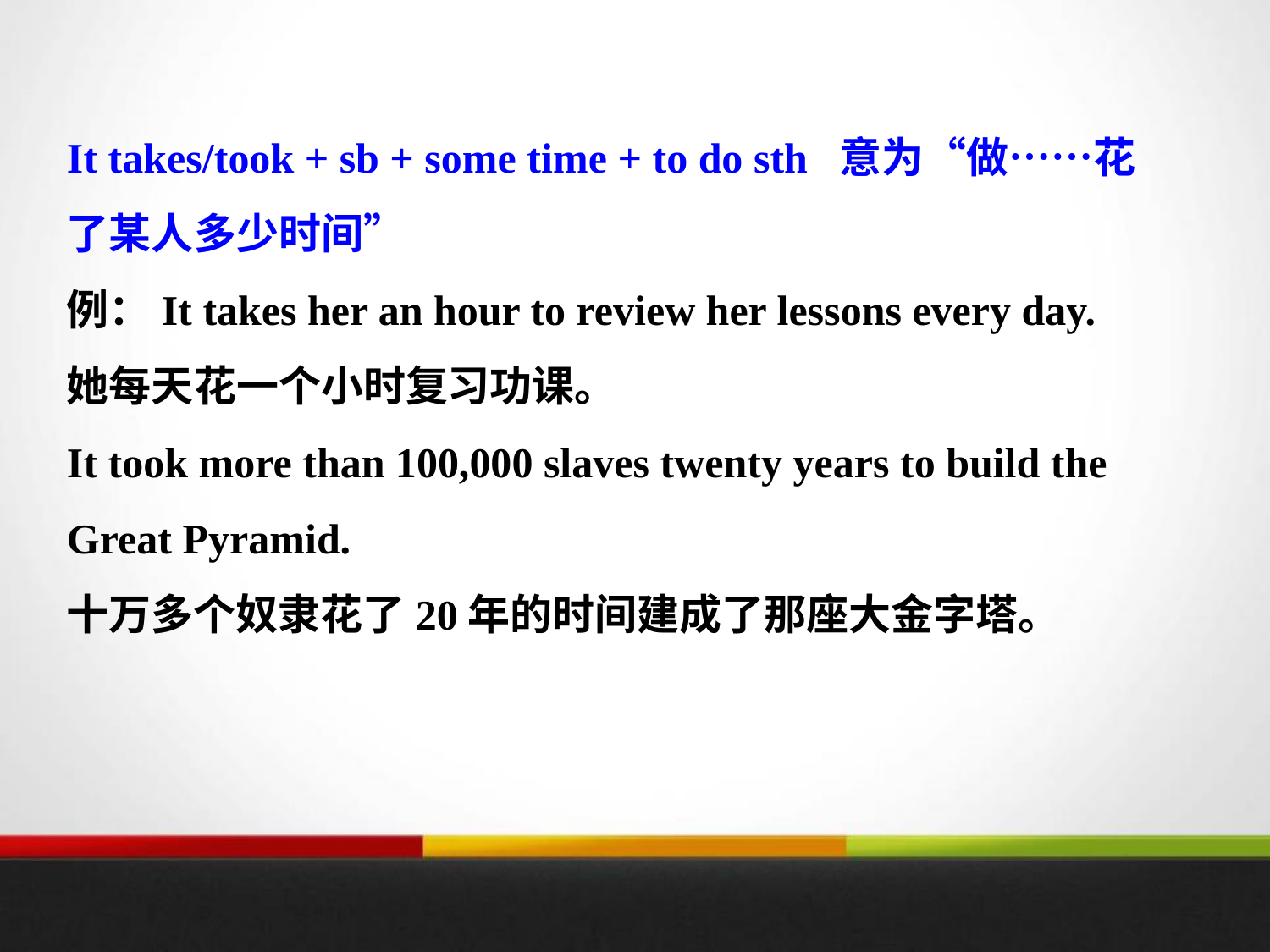

It takes/took + sb + some time + to do sth  意为“做……花了某人多少时间”
例：It takes her an hour to review her lessons every day.
她每天花一个小时复习功课。
It took more than 100,000 slaves twenty years to build the Great Pyramid.
十万多个奴隶花了20年的时间建成了那座大金字塔。